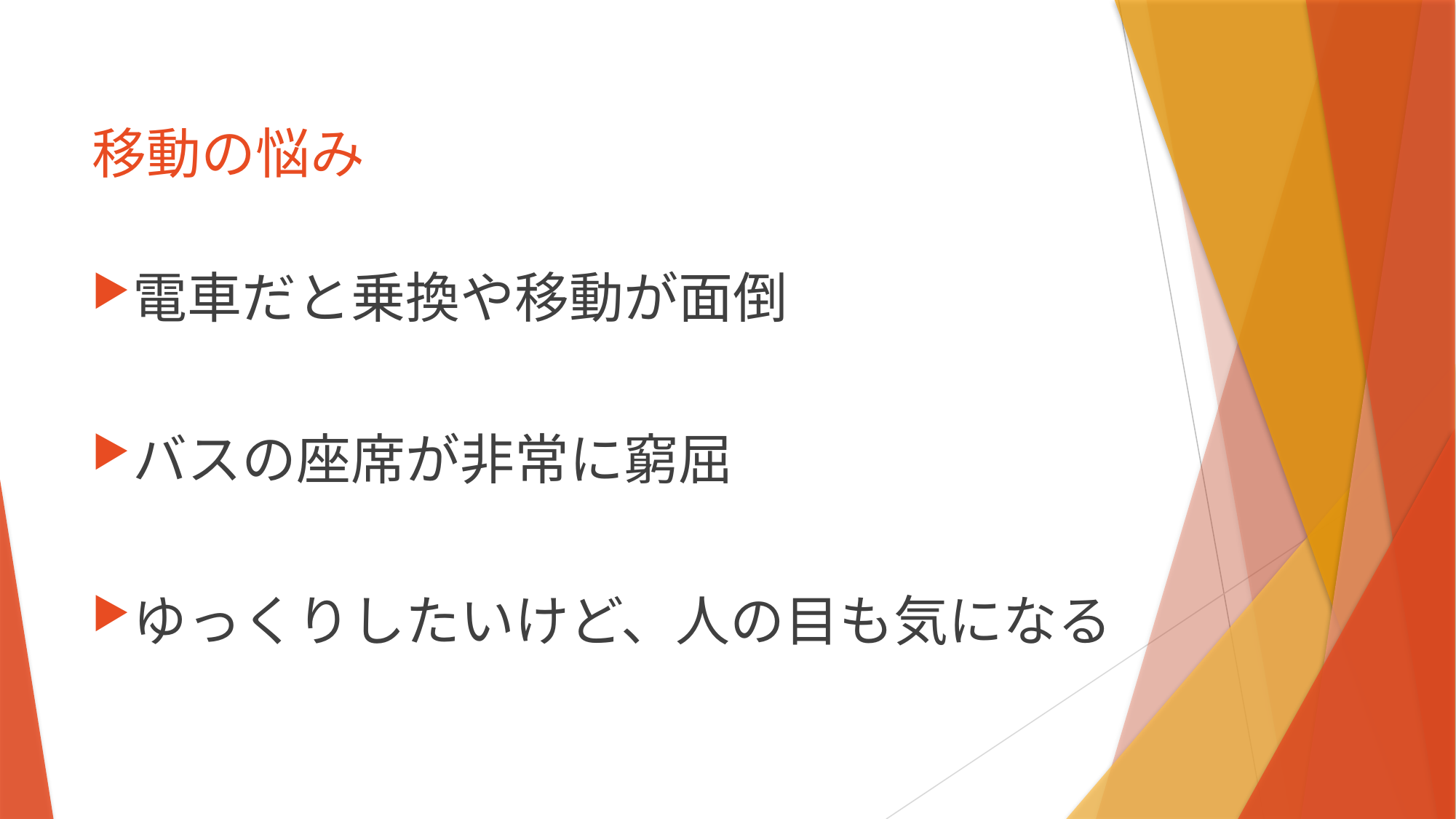

# 移動の悩み
電車だと乗換や移動が面倒

バスの座席が非常に窮屈

ゆっくりしたいけど、人の目も気になる